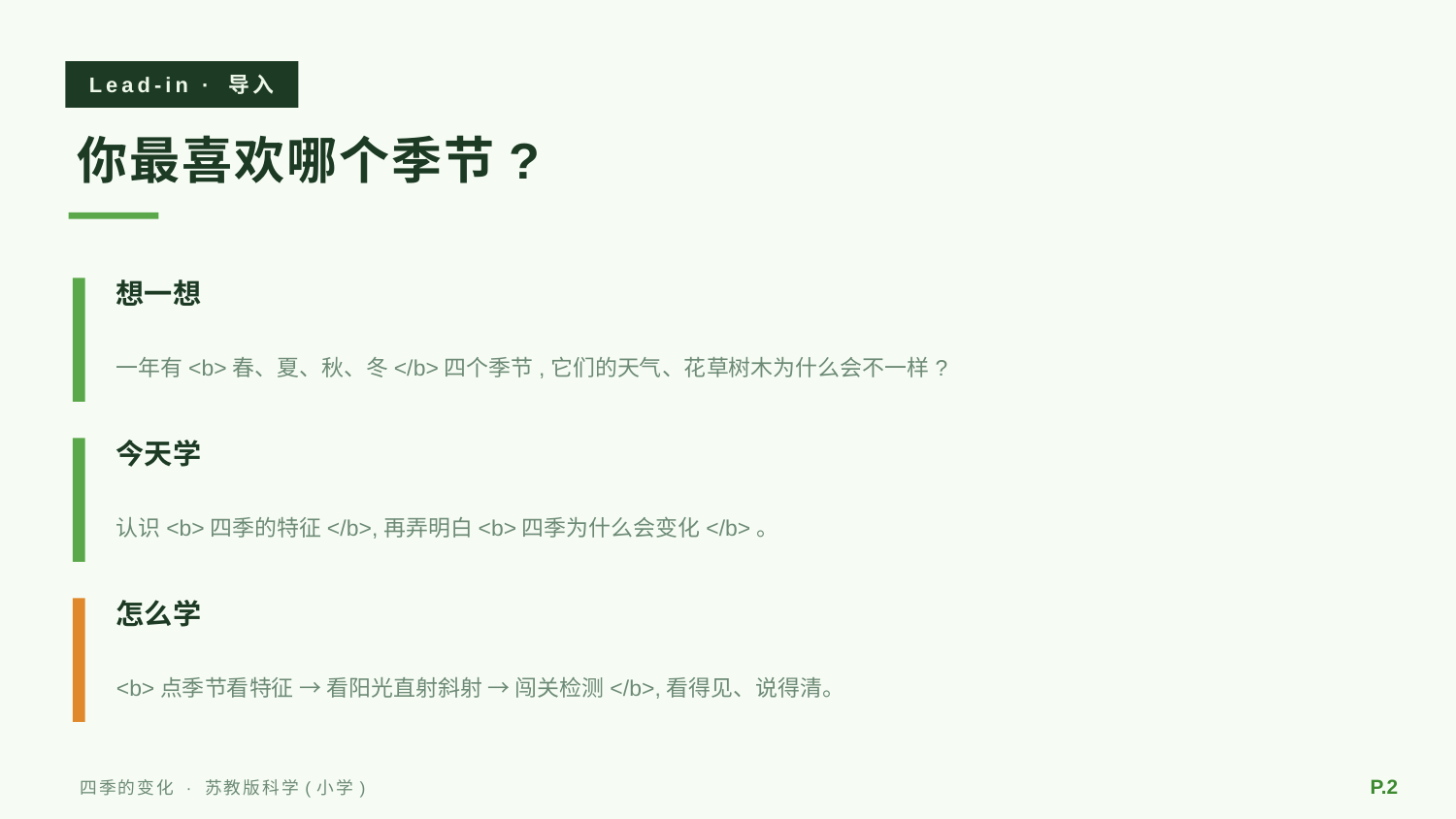

Lead-in · 导入

你最喜欢哪个季节?

想一想

一年有<b>春、夏、秋、冬</b>四个季节,它们的天气、花草树木为什么会不一样?
今天学

认识<b>四季的特征</b>,再弄明白<b>四季为什么会变化</b>。
怎么学

<b>点季节看特征 → 看阳光直射斜射 → 闯关检测</b>,看得见、说得清。
P.2
四季的变化 · 苏教版科学(小学)